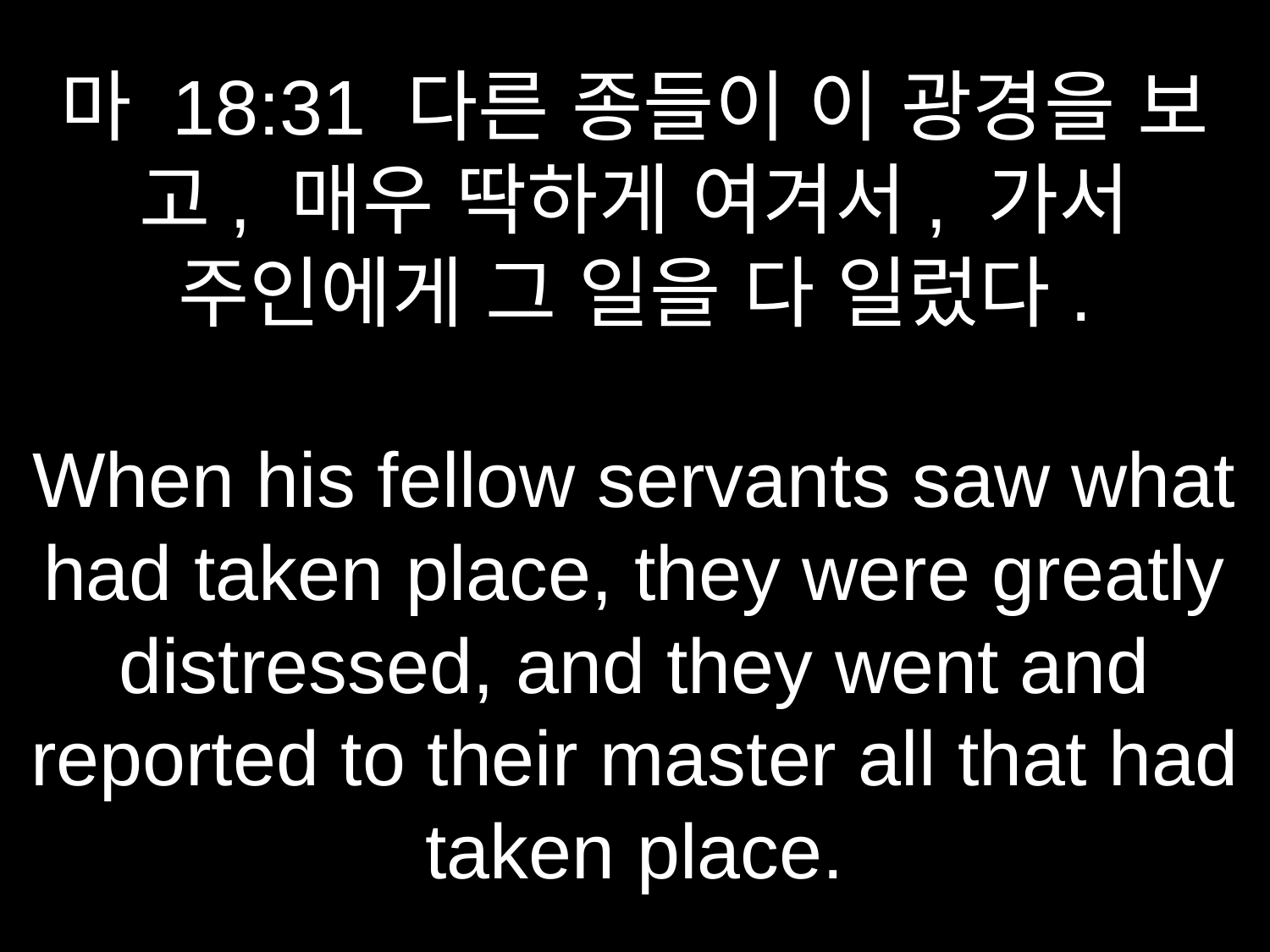

# 마 18:31 다른 종들이 이 광경을 보고, 매우 딱하게 여겨서, 가서 주인에게 그 일을 다 일렀다. When his fellow servants saw what had taken place, they were greatly distressed, and they went and reported to their master all that had taken place.